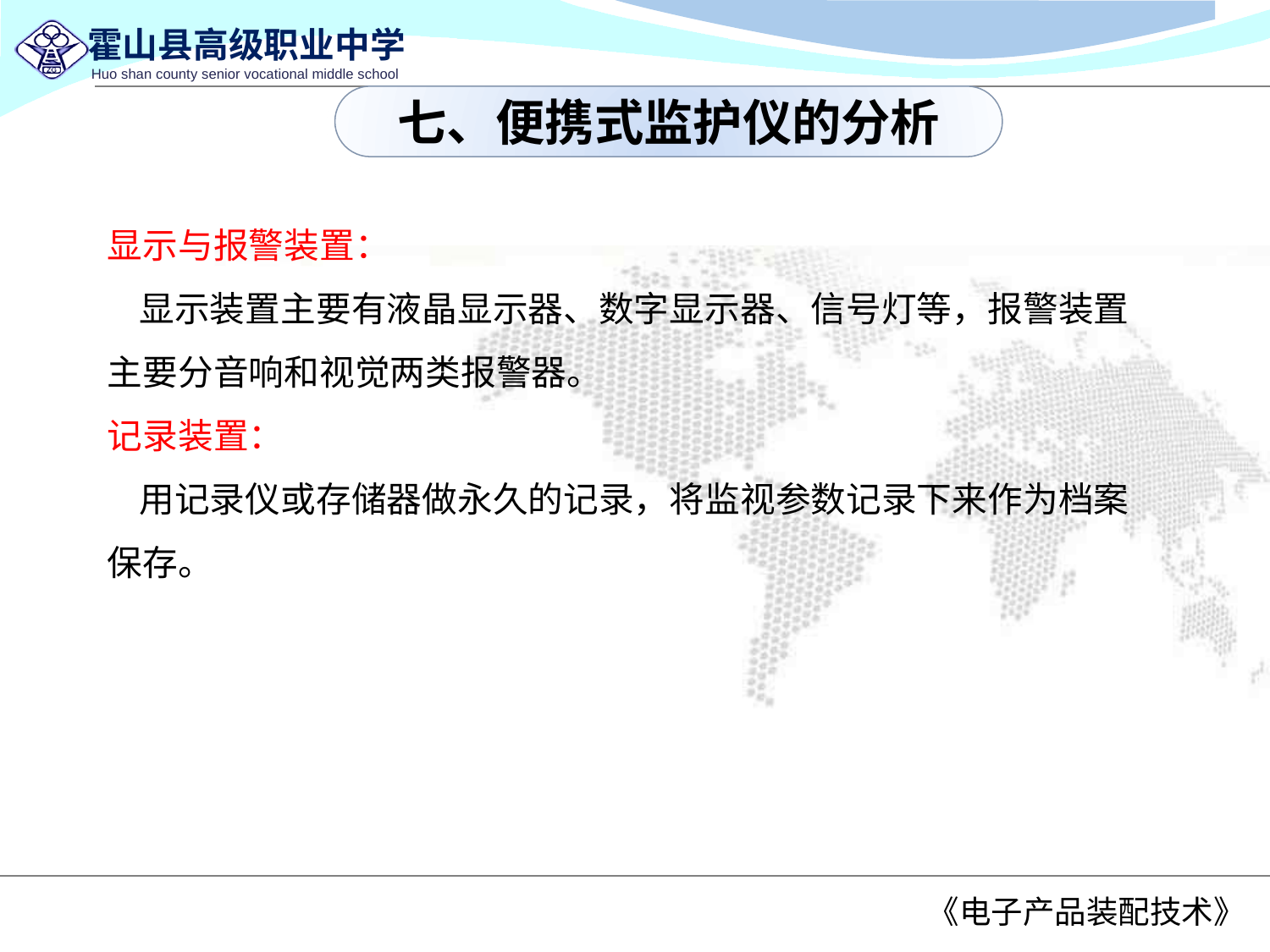

七、便携式监护仪的分析
显示与报警装置：
   显示装置主要有液晶显示器、数字显示器、信号灯等，报警装置主要分音响和视觉两类报警器。
记录装置：
   用记录仪或存储器做永久的记录，将监视参数记录下来作为档案保存。